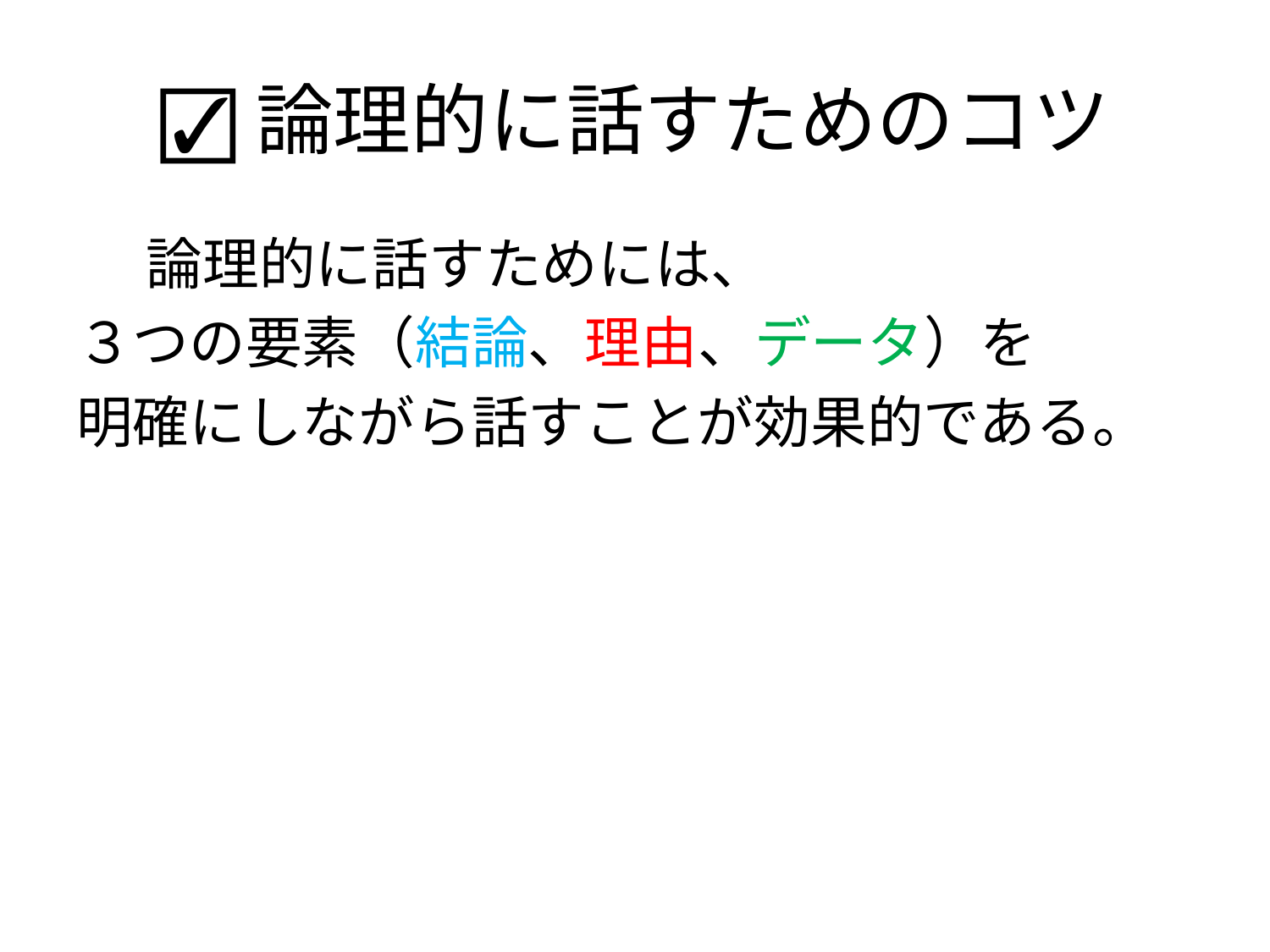

# ☑論理的に話すためのコツ
①論理的に話すためには、
３つの要素（結論、理由、データ）を
明確にしながら話すことが効果的である。